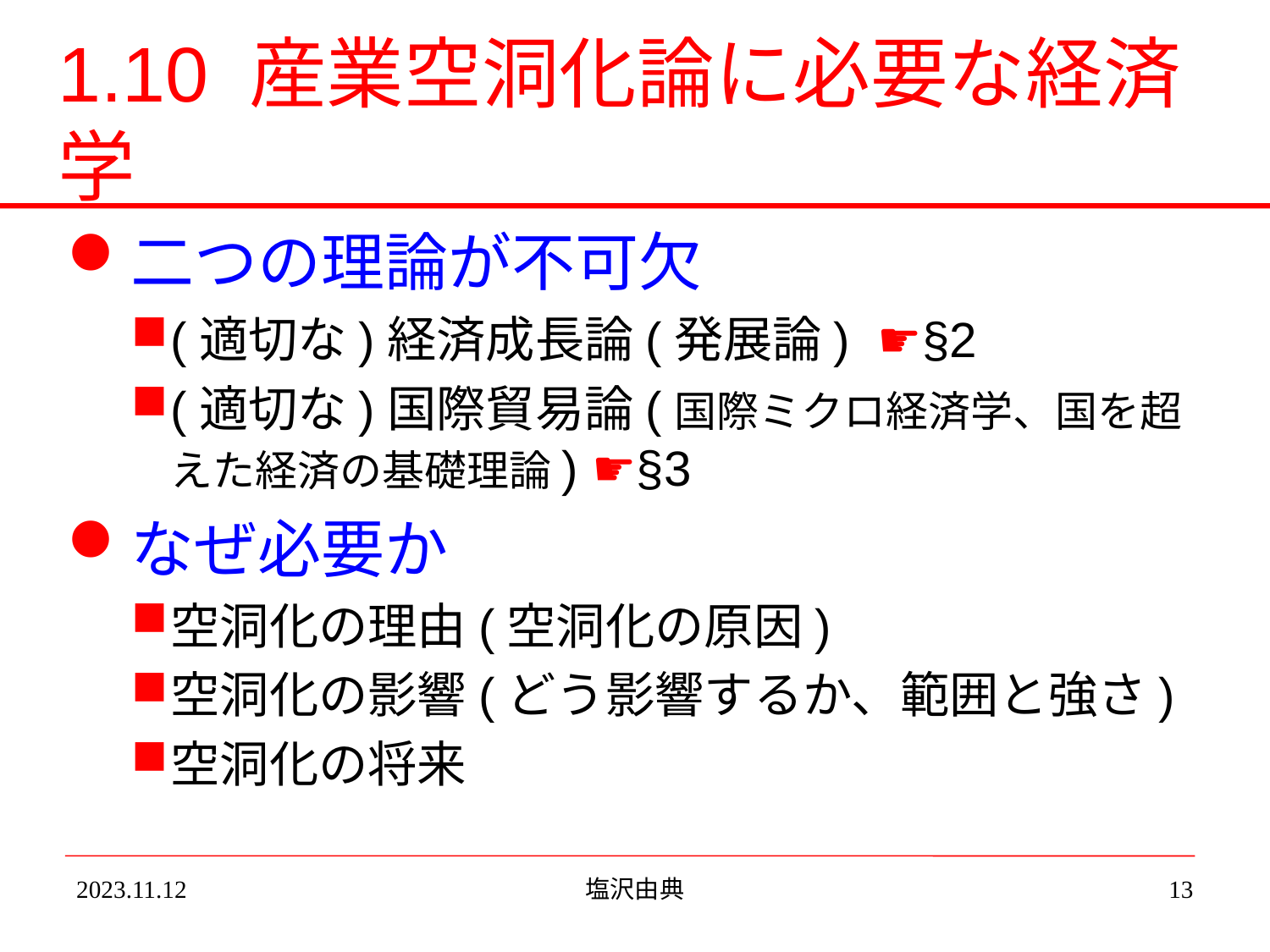

# 1.10 産業空洞化論に必要な経済学
二つの理論が不可欠
(適切な)経済成長論(発展論)  ☛§2
(適切な)国際貿易論(国際ミクロ経済学、国を超えた経済の基礎理論) ☛§3
なぜ必要か
空洞化の理由(空洞化の原因)
空洞化の影響(どう影響するか、範囲と強さ)
空洞化の将来
2023.11.12
塩沢由典
13